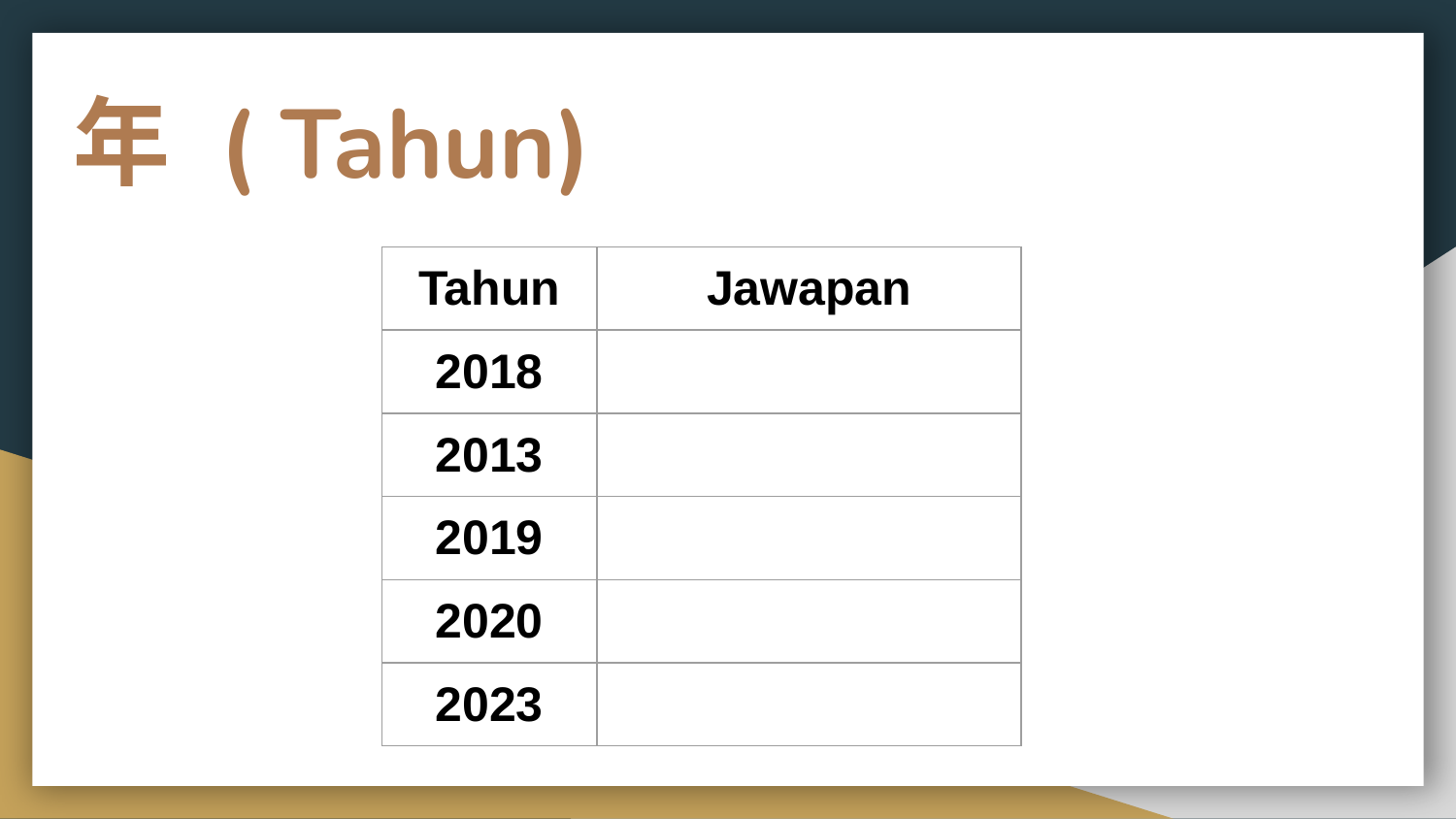

年 ( Tahun)
| Tahun | Jawapan |
| --- | --- |
| 2018 |  |
| 2013 |  |
| 2019 |  |
| 2020 |  |
| 2023 |  |